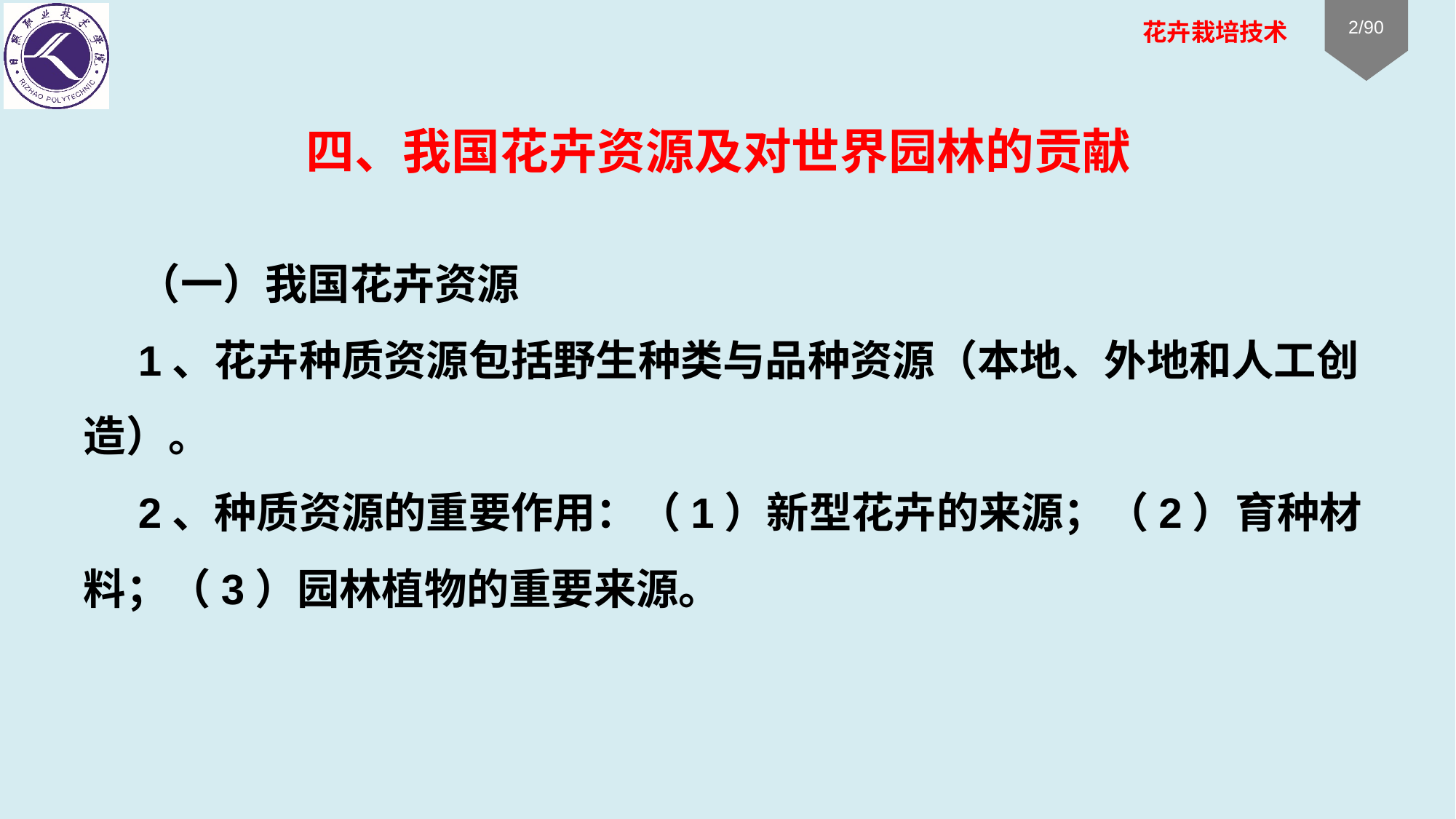

# 四、我国花卉资源及对世界园林的贡献
（一）我国花卉资源
1、花卉种质资源包括野生种类与品种资源（本地、外地和人工创造）。
2、种质资源的重要作用：（1）新型花卉的来源；（2）育种材料；（3）园林植物的重要来源。